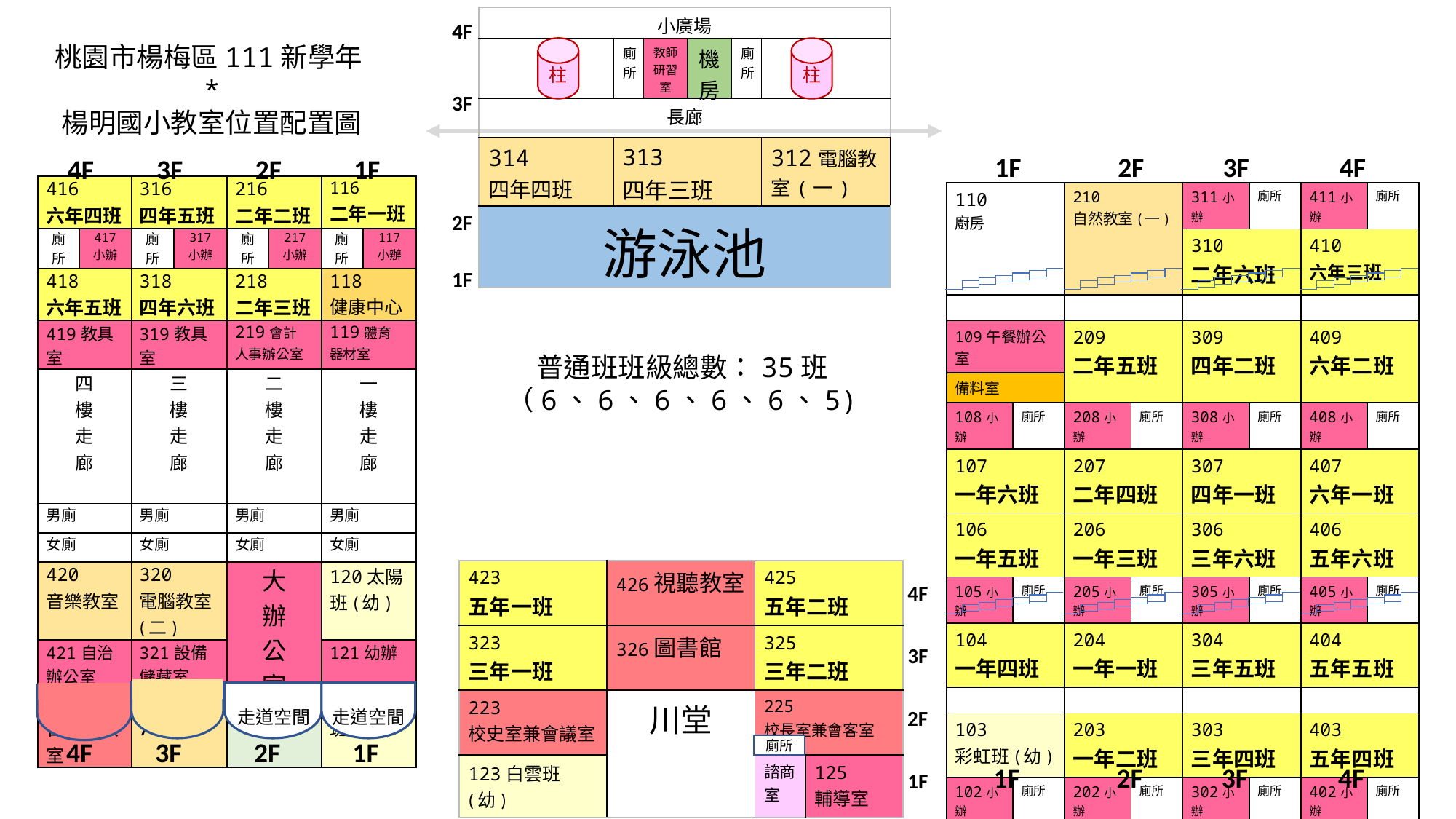

| 小廣場 |  |  |  |  |  |
| --- | --- | --- | --- | --- | --- |
|  | 廁所 | 教師研習室 | 機房 | 廁所 |  |
| 長廊 |  |  |  |  |  |
| 314 四年四班 | 313 四年三班 |  |  |  | 312電腦教室(一) |
| 游泳池 |  |  |  |  |  |
4F
桃園市楊梅區111新學年*
楊明國小教室位置配置圖
柱
柱
3F
1F
2F
3F
4F
4F
3F
2F
1F
| 416 六年四班 |  | 316 四年五班 |  | 216 二年二班 |  | 116 二年一班 |  |
| --- | --- | --- | --- | --- | --- | --- | --- |
| 廁所 | 417 小辦 | 廁所 | 317 小辦 | 廁所 | 217 小辦 | 廁所 | 117 小辦 |
| 418 六年五班 |  | 318 四年六班 |  | 218 二年三班 |  | 118 健康中心 |  |
| 419教具室 |  | 319教具室 |  | 219會計 人事辦公室 |  | 119體育 器材室 |  |
| 四 樓 走 廊 |  | 三 樓 走 廊 |  | 二 樓 走 廊 |  | 一 樓 走 廊 |  |
| 男廁 |  | 男廁 |  | 男廁 |  | 男廁 |  |
| 女廁 |  | 女廁 |  | 女廁 |  | 女廁 |  |
| 420 音樂教室 |  | 320 電腦教室(二) |  | 大 辦 公 室 |  | 120太陽班(幼) |  |
| 421自治 辦公室 |  | 321設備 儲藏室 |  |  |  | 121幼辦 |  |
| 422 綜合階梯教室 |  | 322美勞/自然 |  |  |  | 122藍天班(幼) |  |
|  |  |  |  | 影印室 |  |  |  |
| 110 廚房 |  | 210 自然教室(一) |  | 311小辦 | 廁所 | 411小辦 | 廁所 |
| --- | --- | --- | --- | --- | --- | --- | --- |
|  |  |  |  | 310 二年六班 |  | 410 六年三班 |  |
|  |  |  |  |  |  |  |  |
| 109午餐辦公室 |  | 209 二年五班 |  | 309 四年二班 |  | 409 六年二班 |  |
| 備料室 |  |  |  |  |  |  |  |
| 108小辦 | 廁所 | 208小辦 | 廁所 | 308小辦 | 廁所 | 408小辦 | 廁所 |
| 107 一年六班 |  | 207 二年四班 |  | 307 四年一班 |  | 407 六年一班 |  |
| 106 一年五班 |  | 206 一年三班 |  | 306 三年六班 |  | 406 五年六班 |  |
| 105小辦 | 廁所 | 205小辦 | 廁所 | 305小辦 | 廁所 | 405小辦 | 廁所 |
| 104 一年四班 |  | 204 一年一班 |  | 304 三年五班 |  | 404 五年五班 |  |
|  |  |  |  |  |  |  |  |
| 103 彩虹班(幼) |  | 203 一年二班 |  | 303 三年四班 |  | 403 五年四班 |  |
| 102小辦 | 廁所 | 202小辦 | 廁所 | 302小辦 | 廁所 | 402小辦 | 廁所 |
| 101 潛能班 |  | 201 資源班 |  | 301 三年三班 |  | 401 五年三班 |  |
2F
1F
普通班班級總數：35班
（6、6、6、6、6、5)
| 423 五年一班 | 426視聽教室 | 425 五年二班 |  |
| --- | --- | --- | --- |
| 323 三年一班 | 326圖書館 | 325 三年二班 |  |
| 223 校史室兼會議室 | 川堂 | 225 校長室兼會客室 |  |
| 123白雲班(幼) |  | 諮商室 | 125 輔導室 |
4F
3F
2F
1F

走道空間
走道空間
4F
3F
2F
1F
廁所
1F
2F
3F
4F